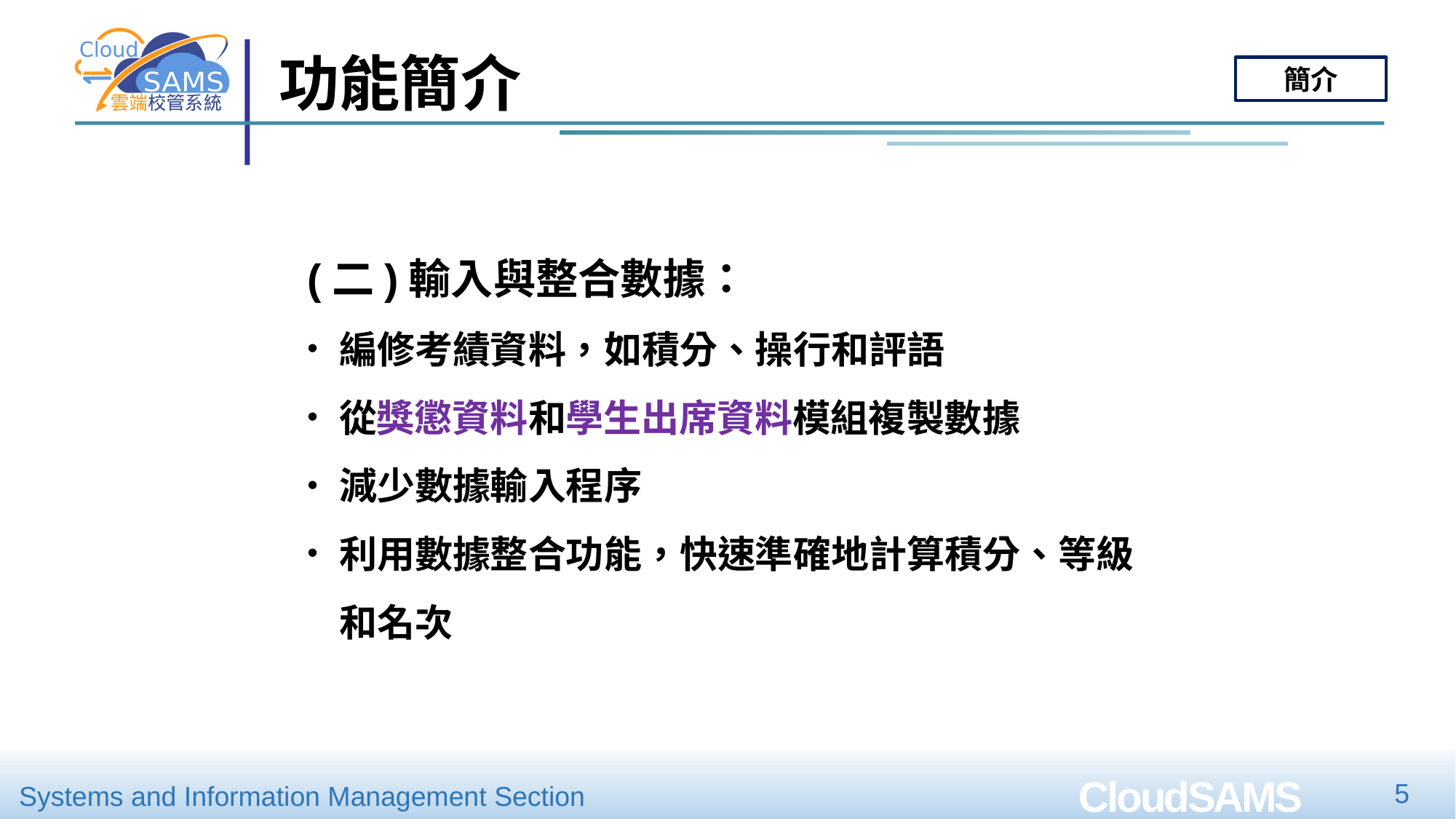

功能簡介
簡介
(二)輸入與整合數據：
編修考績資料，如積分、操行和評語
從獎懲資料和學生出席資料模組複製數據
減少數據輸入程序
利用數據整合功能，快速準確地計算積分、等級和名次
5